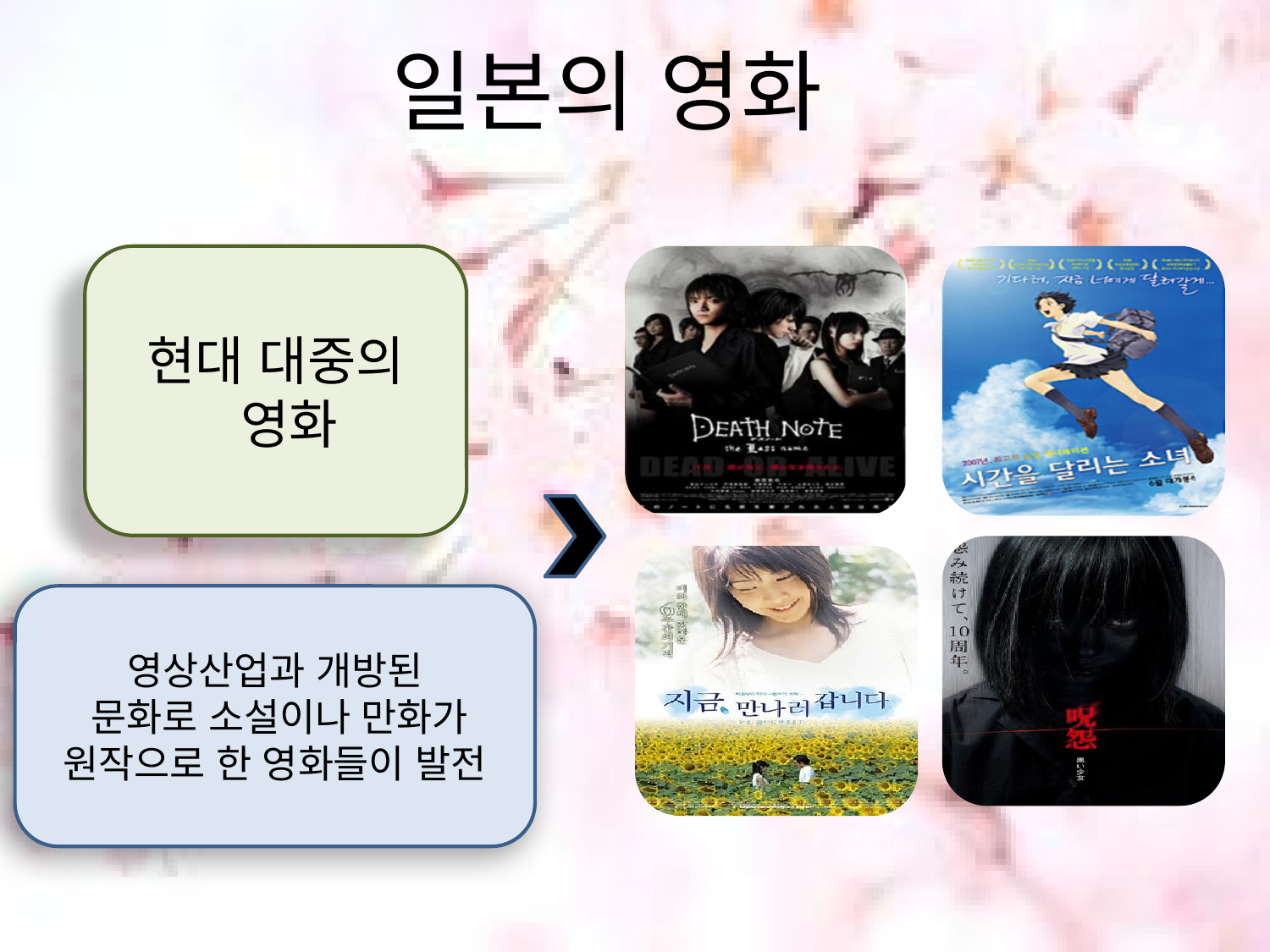

# 일본의 영화
현대 대중의
 영화

영상산업과 개방된
 문화로 소설이나 만화가
원작으로 한 영화들이 발전